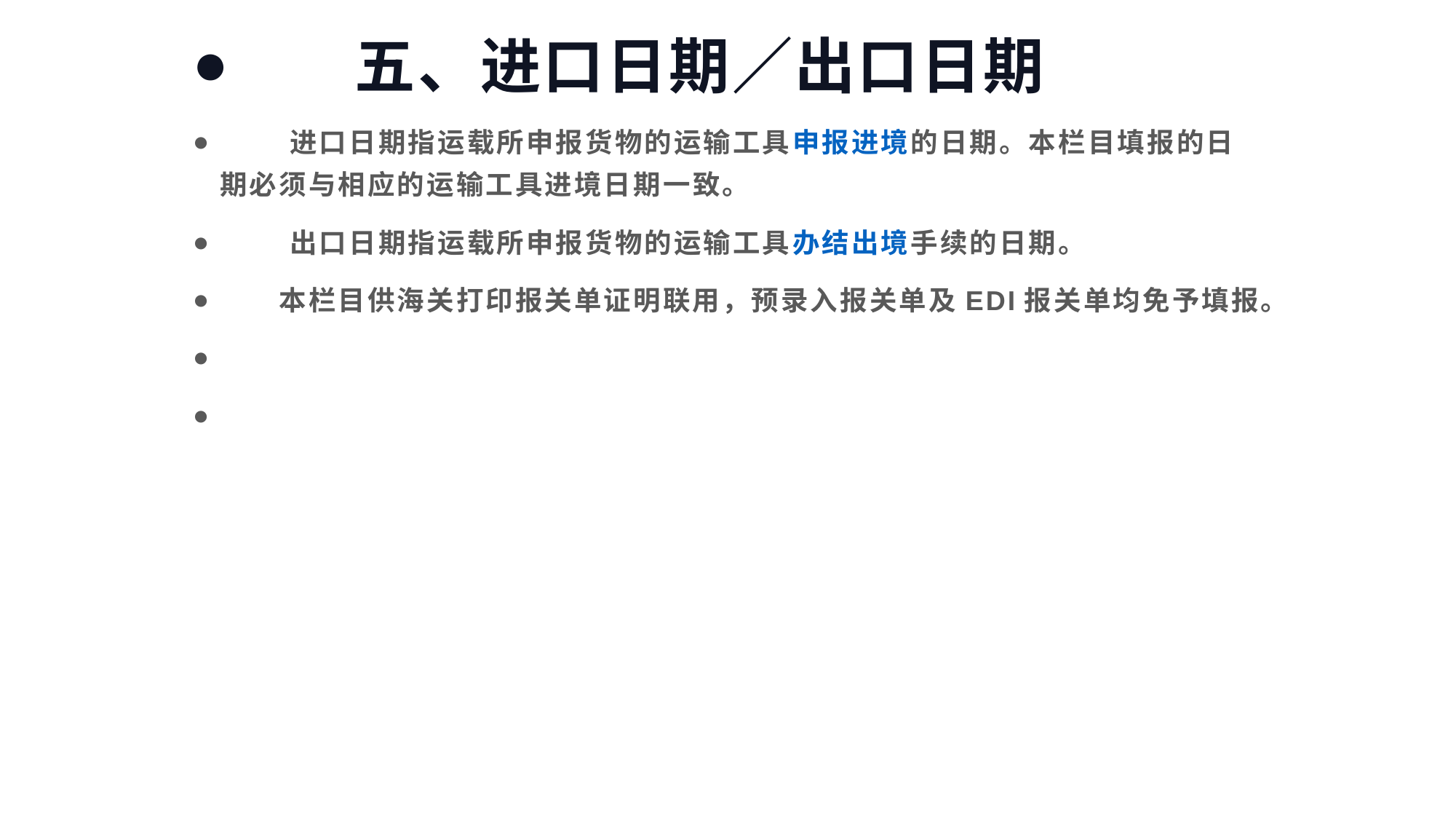

五、进口日期／出口日期
    　进口日期指运载所申报货物的运输工具申报进境的日期。本栏目填报的日期必须与相应的运输工具进境日期一致。
    　出口日期指运载所申报货物的运输工具办结出境手续的日期。
　　本栏目供海关打印报关单证明联用，预录入报关单及EDI报关单均免予填报。